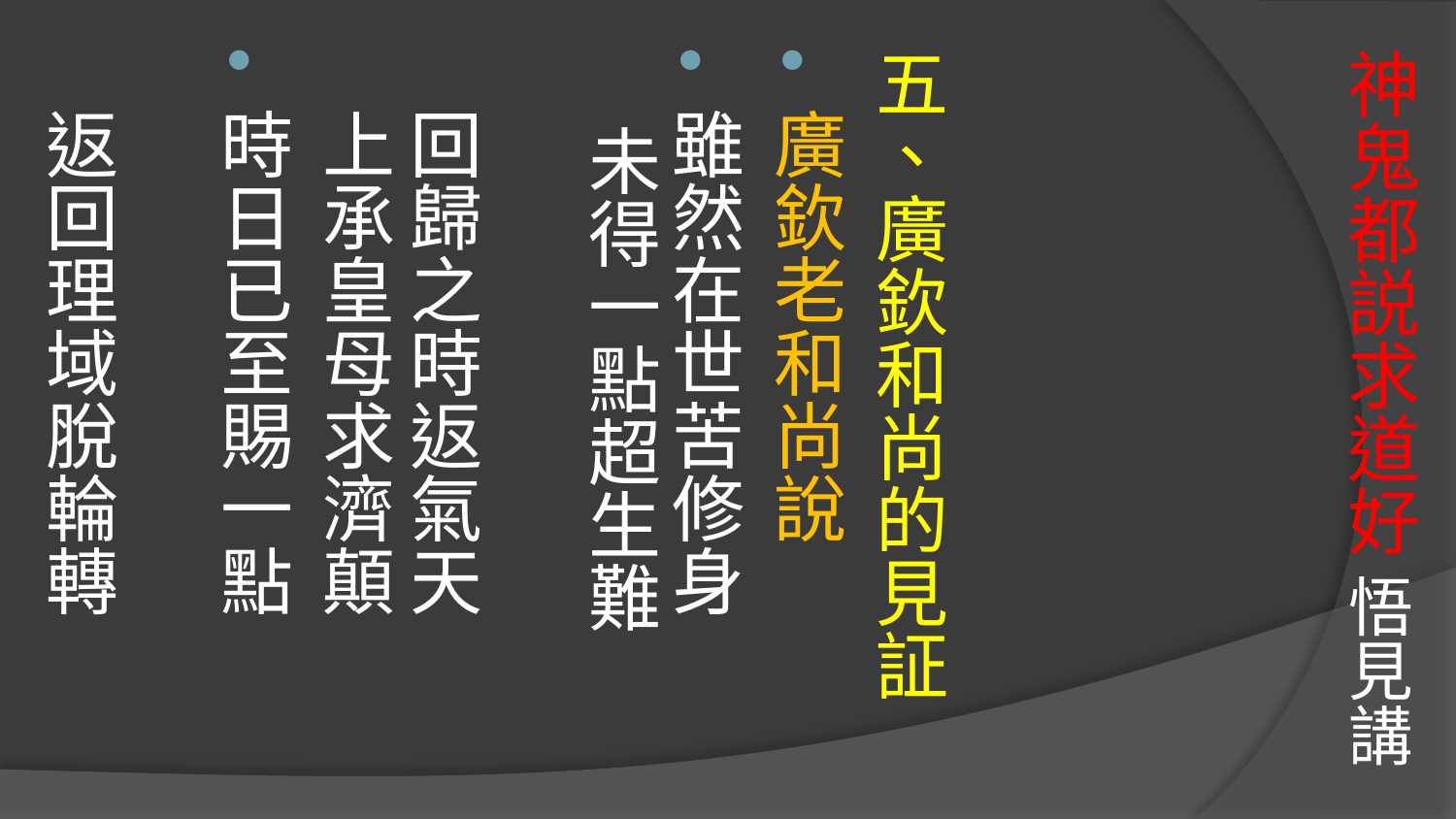

# 神鬼都説求道好 悟見講
五、廣欽和尚的見証
廣欽老和尚說
雖然在世苦修身            未得一點超生難　　　　
回歸之時返氣天
上承皇母求濟顛
時日已至賜一點　　　　　　
返回理域脫輪轉